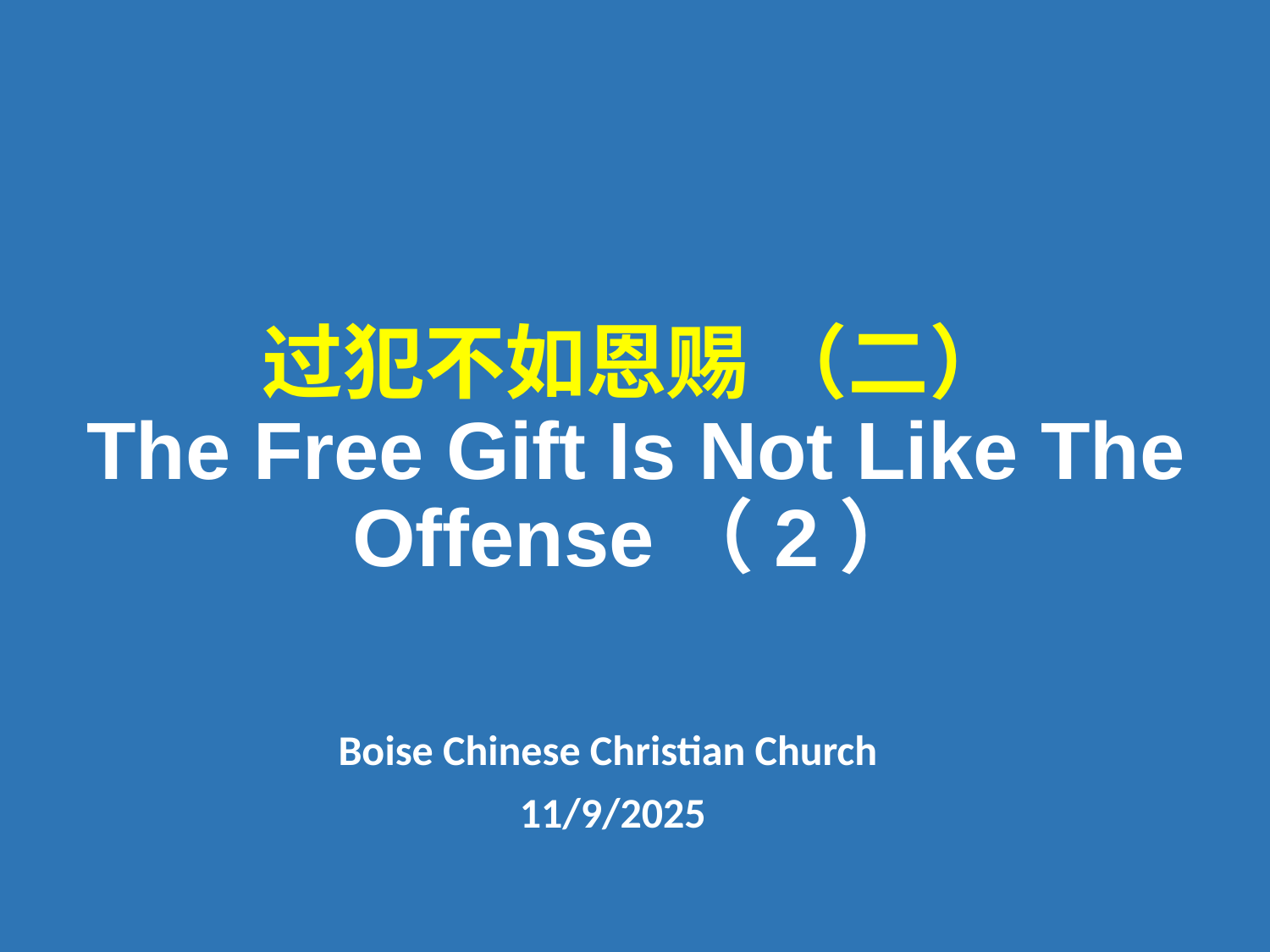

# 过犯不如恩赐 （二） The Free Gift Is Not Like The Offense（2）
Boise Chinese Christian Church
11/9/2025